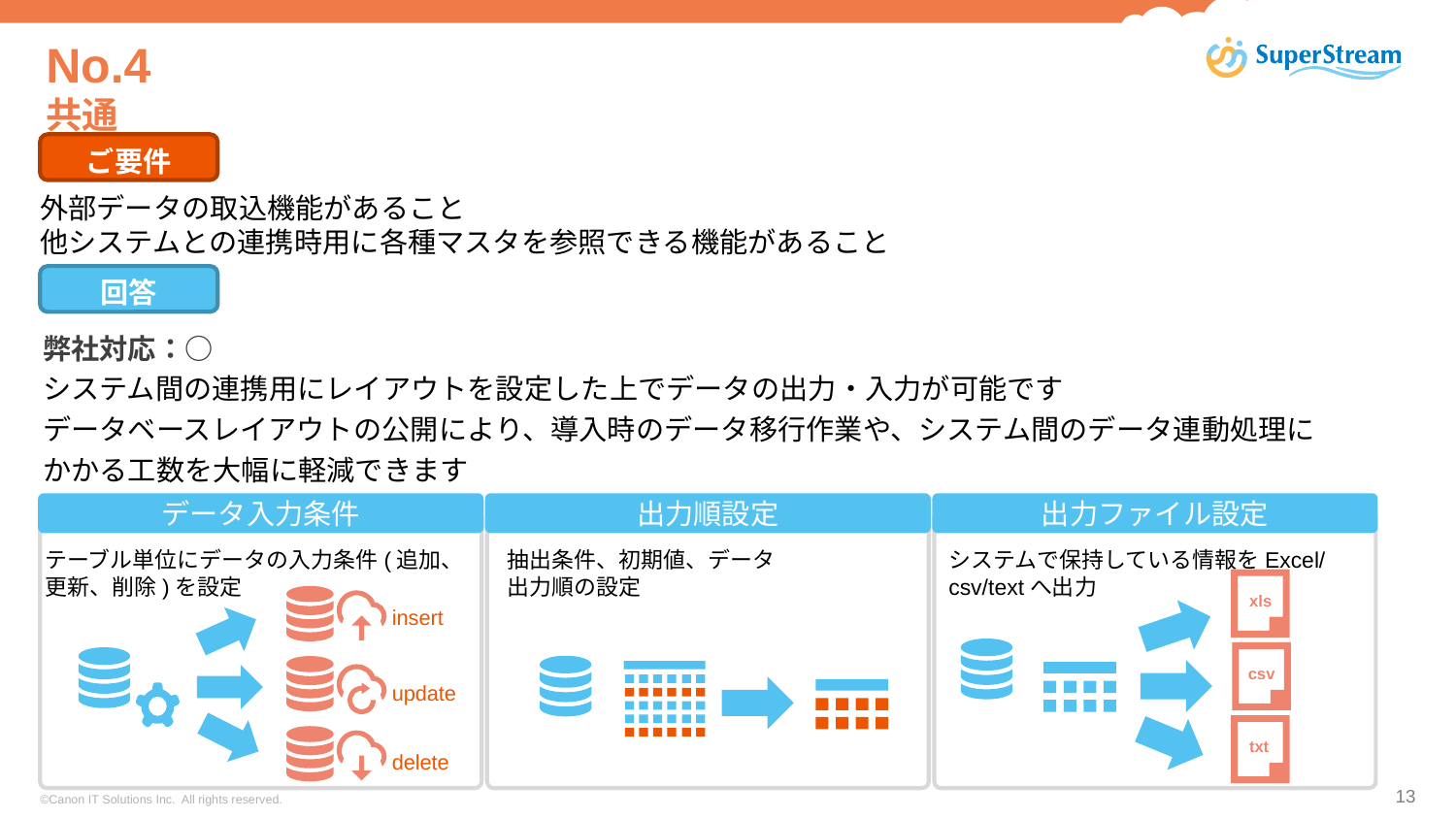

# No.4 共通
ご要件
外部データの取込機能があること
他システムとの連携時用に各種マスタを参照できる機能があること
回答
弊社対応：○
システム間の連携用にレイアウトを設定した上でデータの出力・入力が可能です
データベースレイアウトの公開により、導入時のデータ移行作業や、システム間のデータ連動処理に
かかる工数を大幅に軽減できます
データ入力条件
出力ファイル設定
出力順設定

テーブル単位にデータの入力条件(追加、
更新、削除)を設定
抽出条件、初期値、データ
出力順の設定
システムで保持している情報をExcel/csv/textへ出力

xls

insert

csv

update

txt

delete
©Canon IT Solutions Inc.  All rights reserved.
13